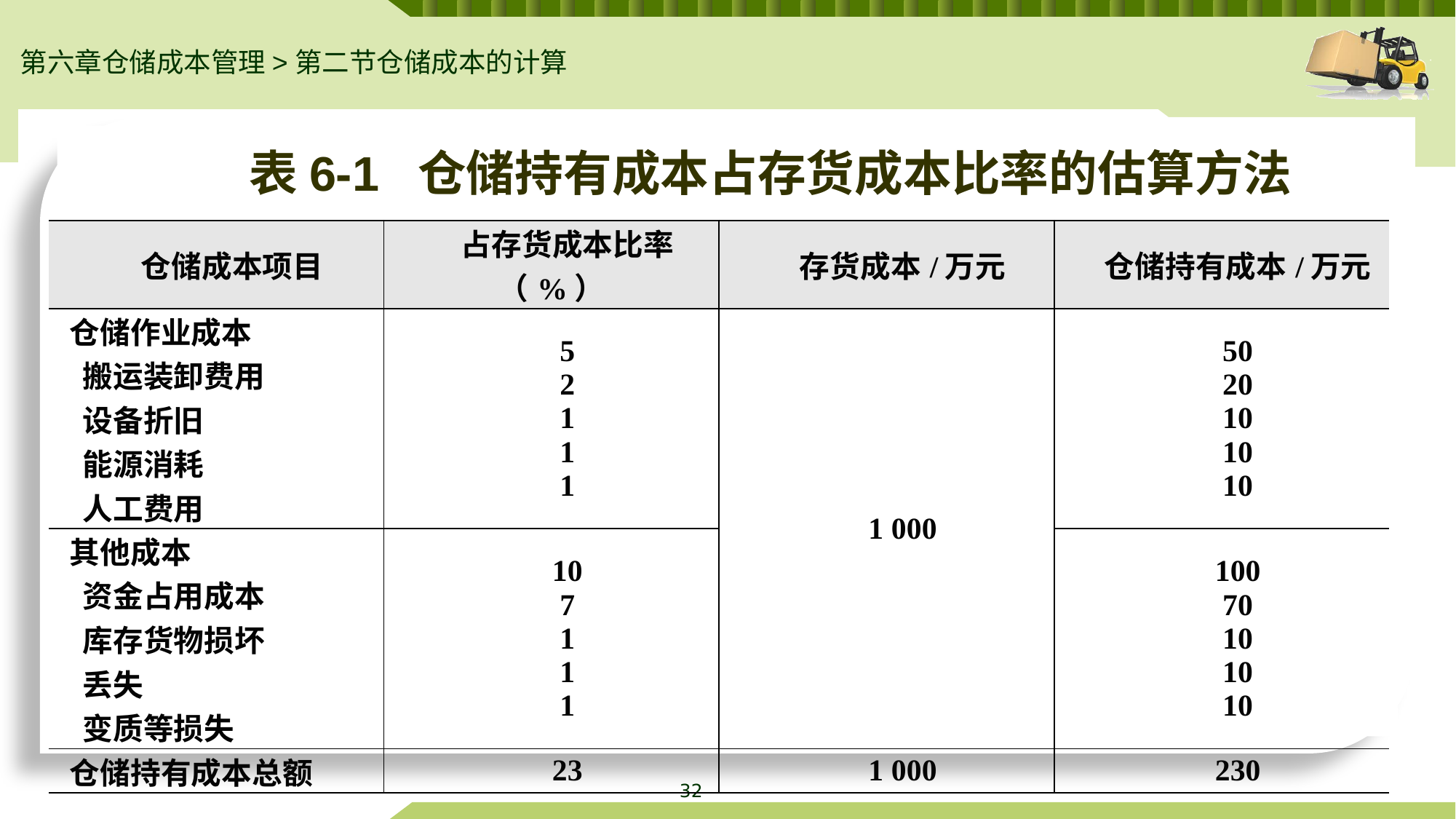

第六章仓储成本管理>第二节仓储成本的计算
表6-1  仓储持有成本占存货成本比率的估算方法

| 仓储成本项目 | 占存货成本比率（%） | 存货成本/万元 | 仓储持有成本/万元 |
| --- | --- | --- | --- |
| 仓储作业成本 搬运装卸费用 设备折旧 能源消耗 人工费用 | 5 2 1 1 1 | 1 000 | 50 20 10 10 10 |
| 其他成本 资金占用成本 库存货物损坏 丢失 变质等损失 | 10 7 1 1 1 |  | 100 70 10 10 10 |
| 仓储持有成本总额 | 23 | 1 000 | 230 |